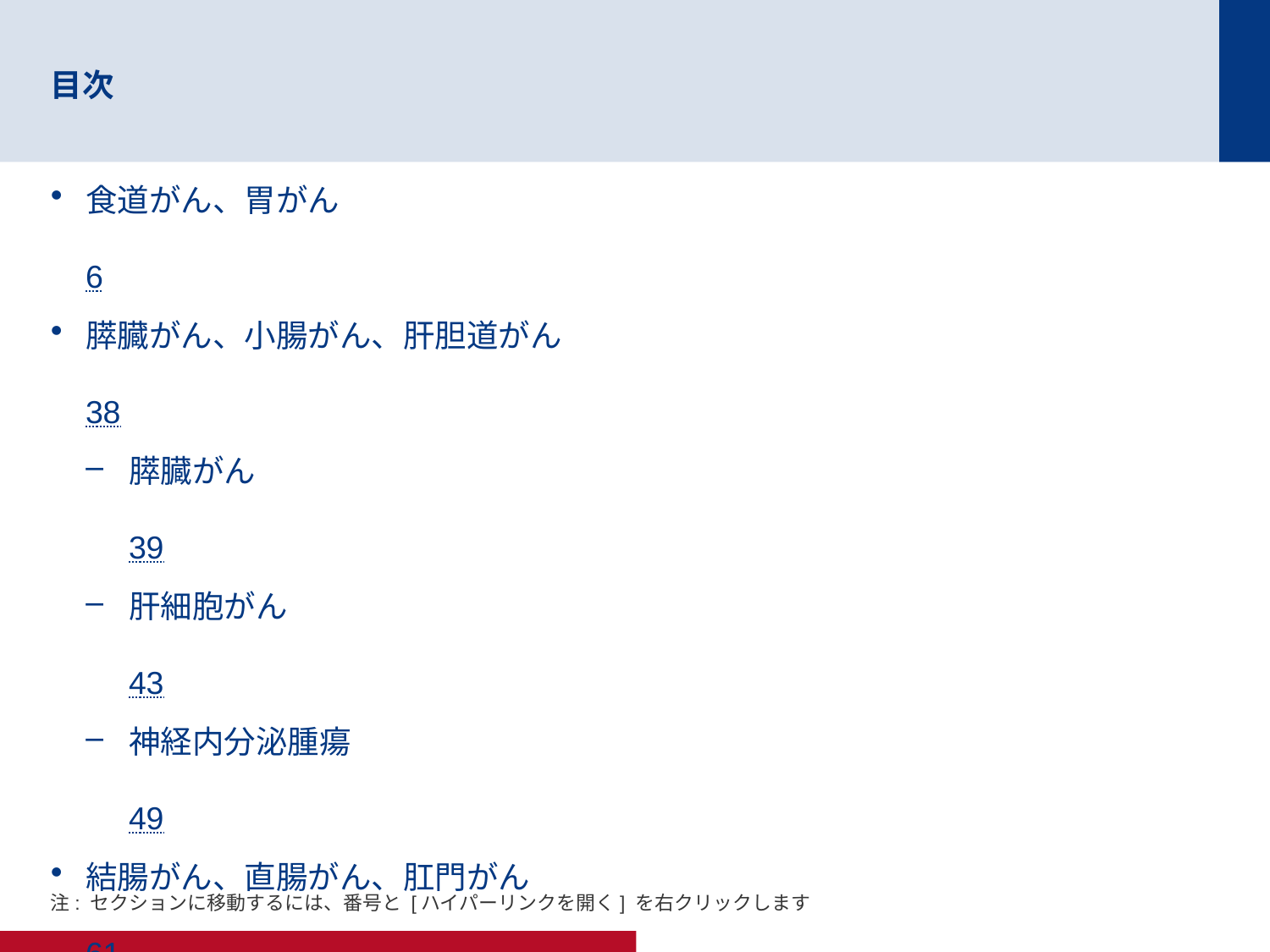

# 目次
食道がん、胃がん	6
膵臓がん、小腸がん、肝胆道がん	38
膵臓がん	39
肝細胞がん	43
神経内分泌腫瘍	49
結腸がん、直腸がん、肛門がん	61
注: セクションに移動するには、番号と [ハイパーリンクを開く] を右クリックします